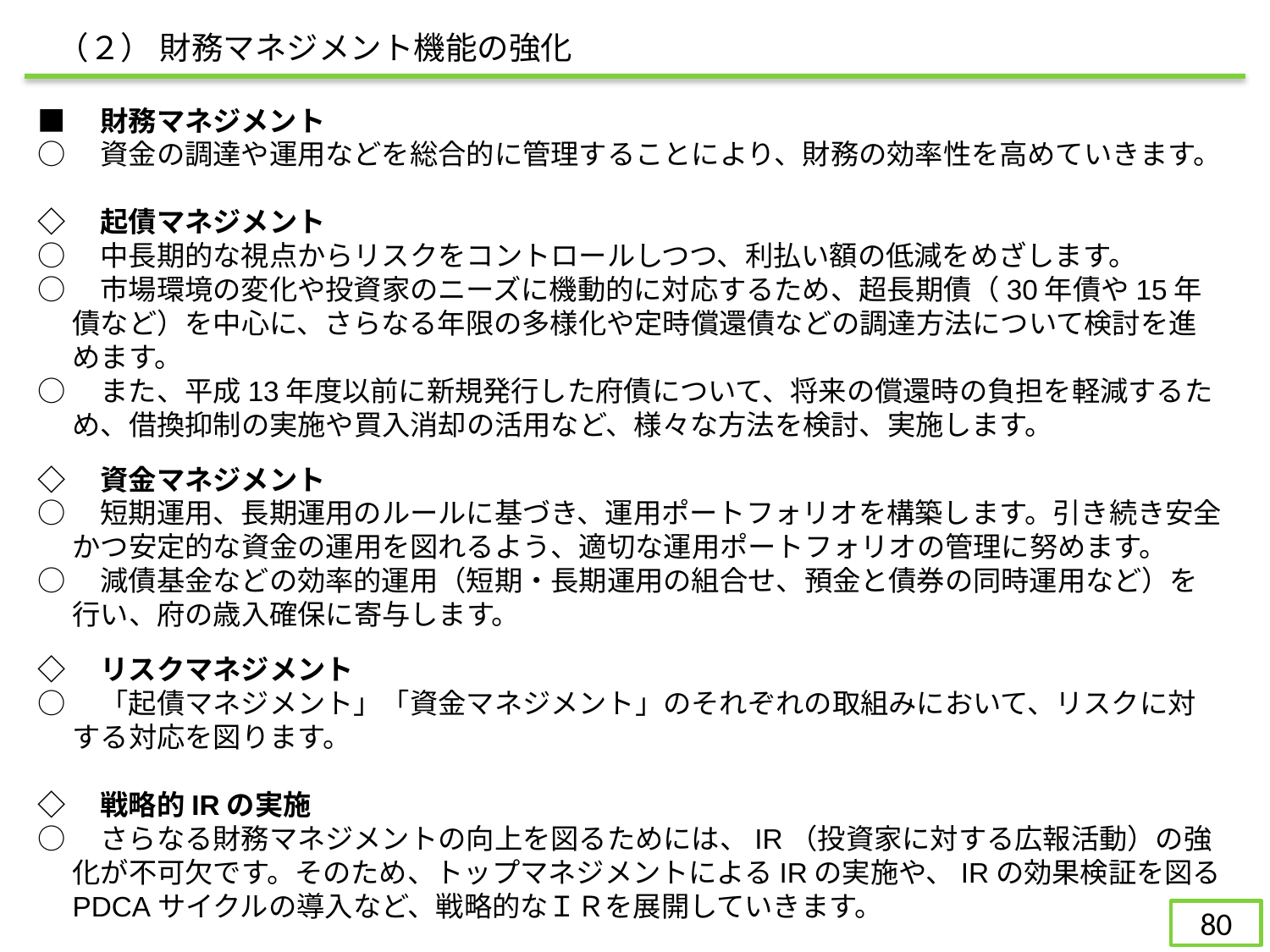

（２） 財務マネジメント機能の強化
■　財務マネジメント
○　資金の調達や運用などを総合的に管理することにより、財務の効率性を高めていきます。

◇　起債マネジメント
○　中長期的な視点からリスクをコントロールしつつ、利払い額の低減をめざします。
○　市場環境の変化や投資家のニーズに機動的に対応するため、超長期債（30年債や15年債など）を中心に、さらなる年限の多様化や定時償還債などの調達方法について検討を進めます。
○　また、平成13年度以前に新規発行した府債について、将来の償還時の負担を軽減するため、借換抑制の実施や買入消却の活用など、様々な方法を検討、実施します。
◇　資金マネジメント
○　短期運用、長期運用のルールに基づき、運用ポートフォリオを構築します。引き続き安全かつ安定的な資金の運用を図れるよう、適切な運用ポートフォリオの管理に努めます。
○　減債基金などの効率的運用（短期・長期運用の組合せ、預金と債券の同時運用など）を行い、府の歳入確保に寄与します。
◇　リスクマネジメント
○　「起債マネジメント」「資金マネジメント」のそれぞれの取組みにおいて、リスクに対する対応を図ります。

◇　戦略的IRの実施
○　さらなる財務マネジメントの向上を図るためには、IR（投資家に対する広報活動）の強化が不可欠です。そのため、トップマネジメントによるIRの実施や、IRの効果検証を図るPDCAサイクルの導入など、戦略的なＩＲを展開していきます。
80